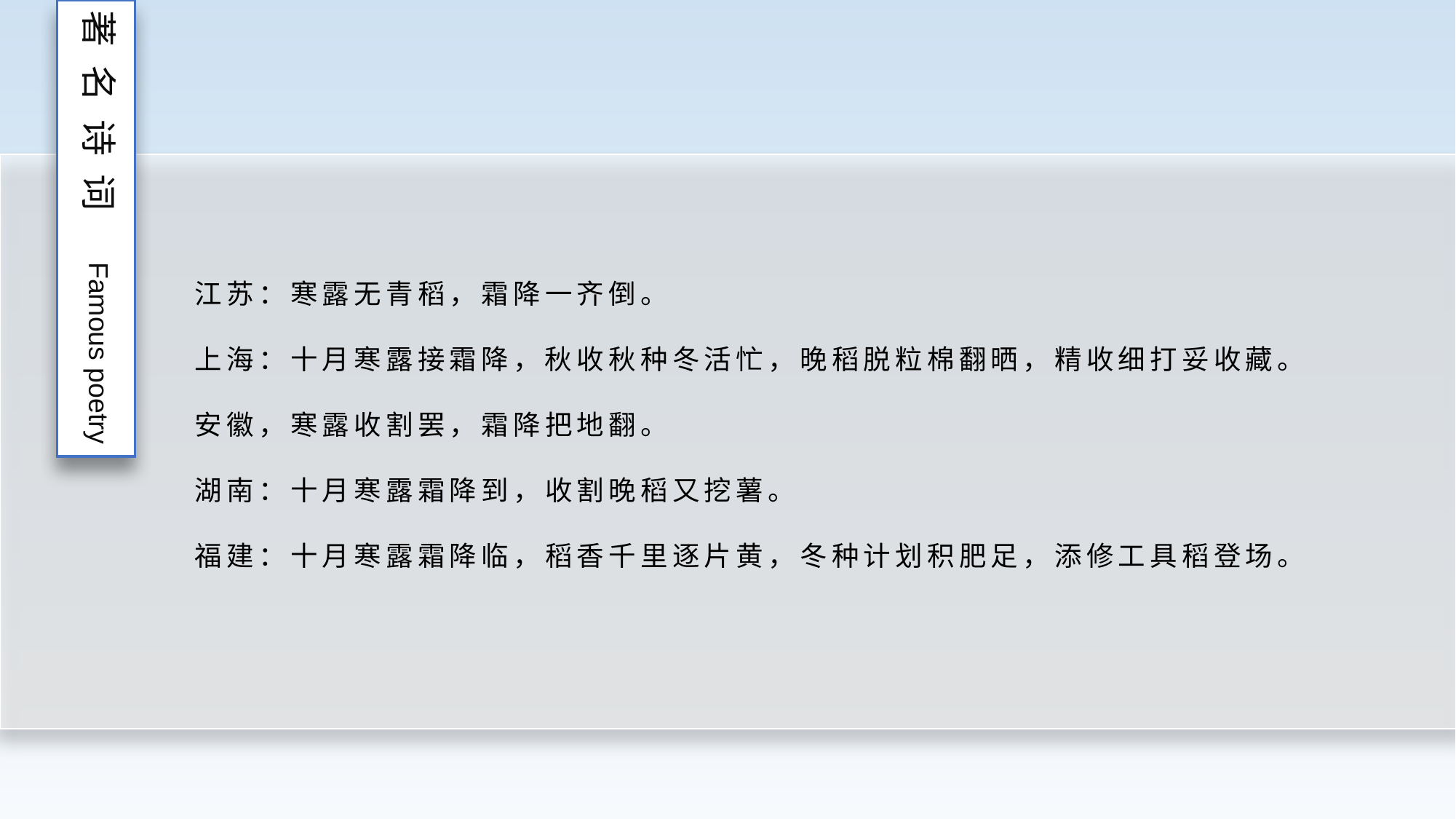

著名诗词
Famous poetry

江苏：寒露无青稻，霜降一齐倒。
上海：十月寒露接霜降，秋收秋种冬活忙，晚稻脱粒棉翻晒，精收细打妥收藏。
安徽，寒露收割罢，霜降把地翻。
湖南：十月寒露霜降到，收割晚稻又挖薯。
福建：十月寒露霜降临，稻香千里逐片黄，冬种计划积肥足，添修工具稻登场。